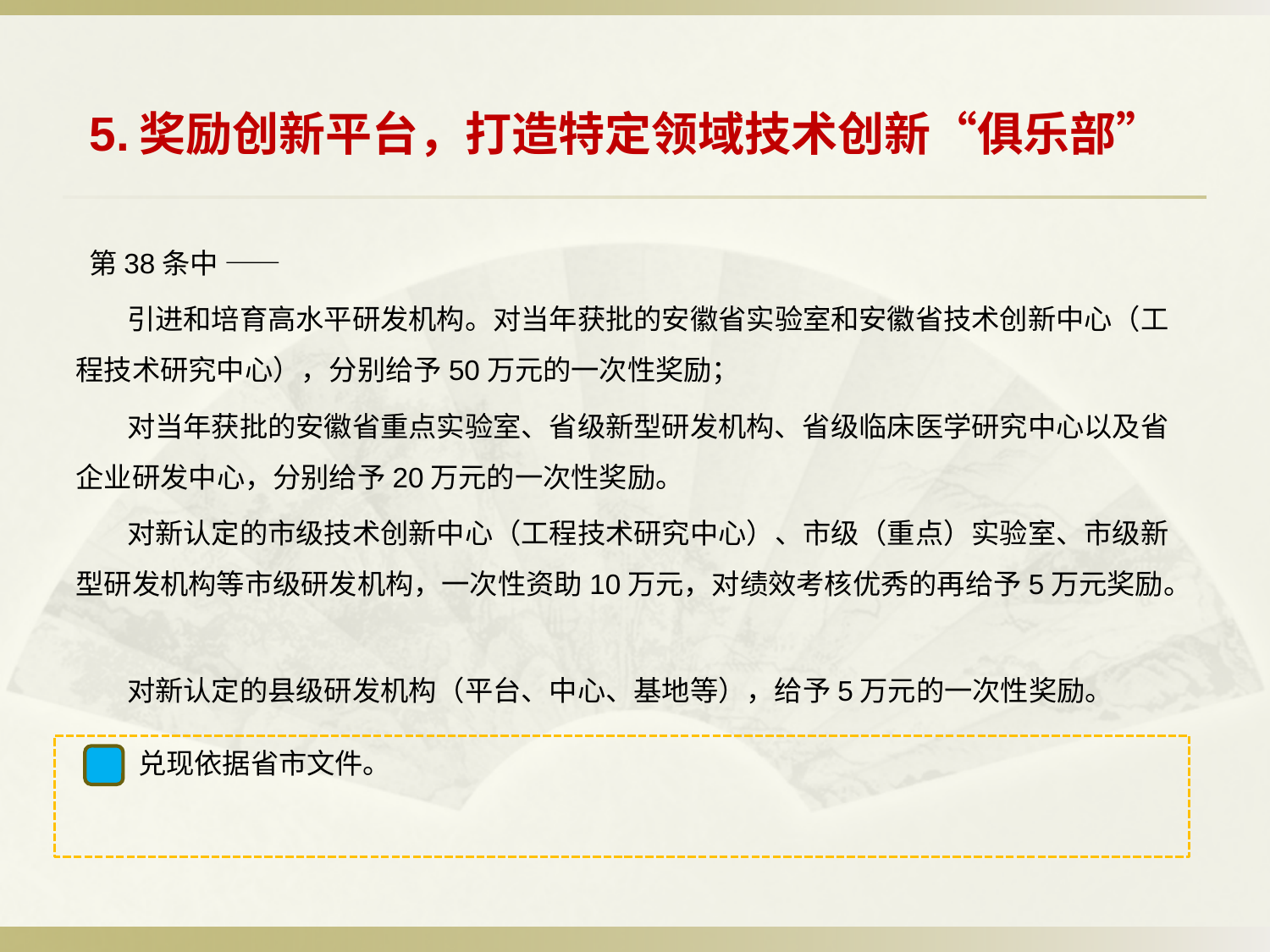

# 5.奖励创新平台，打造特定领域技术创新“俱乐部”
 第38条中 ——
       引进和培育高水平研发机构。对当年获批的安徽省实验室和安徽省技术创新中心（工程技术研究中心），分别给予50万元的一次性奖励；
       对当年获批的安徽省重点实验室、省级新型研发机构、省级临床医学研究中心以及省企业研发中心，分别给予20万元的一次性奖励。
       对新认定的市级技术创新中心（工程技术研究中心）、市级（重点）实验室、市级新型研发机构等市级研发机构，一次性资助10万元，对绩效考核优秀的再给予5万元奖励。
       对新认定的县级研发机构（平台、中心、基地等），给予5万元的一次性奖励。

         兑现依据省市文件。